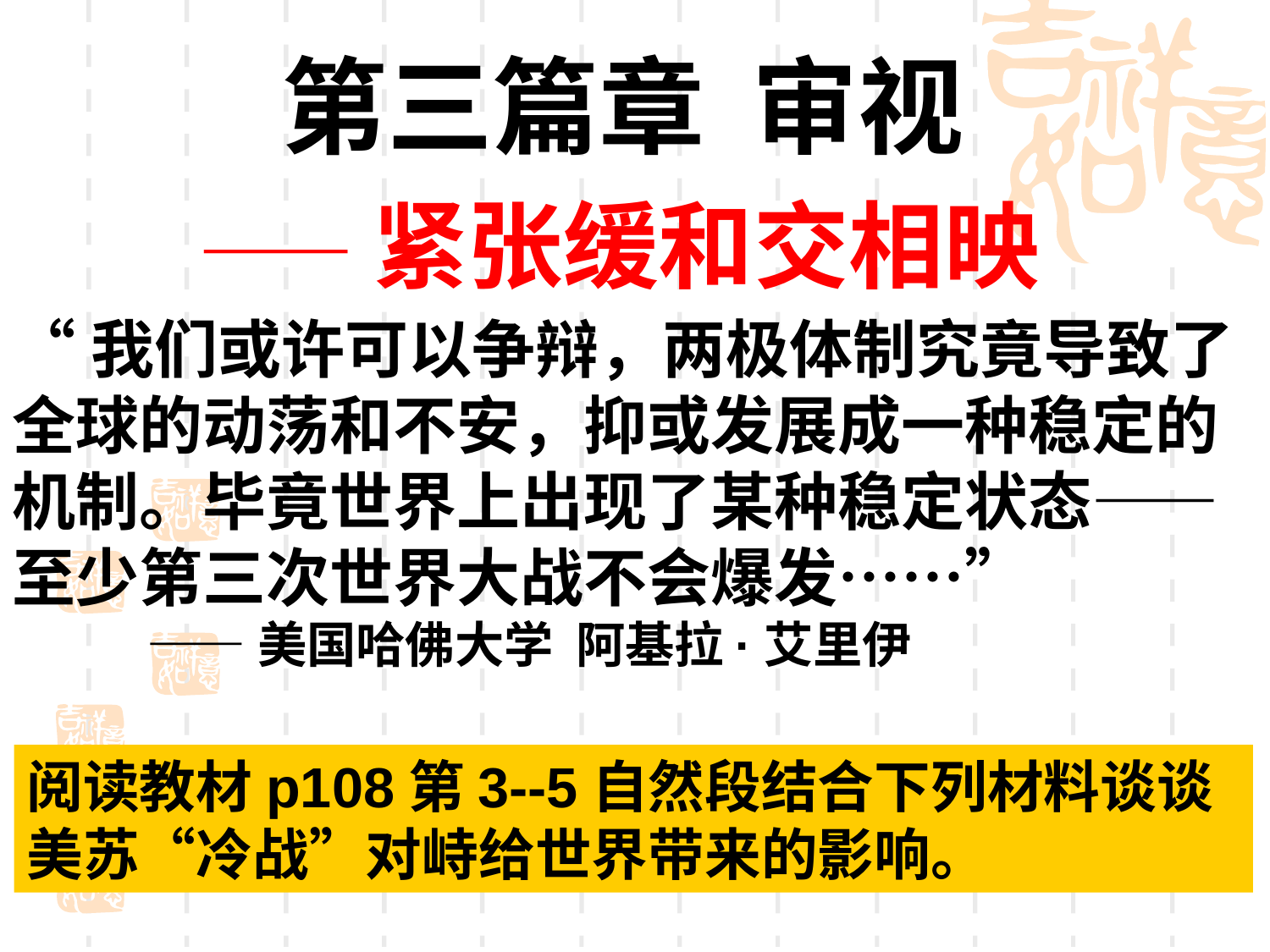

第三篇章  审视
——紧张缓和交相映
“我们或许可以争辩，两极体制究竟导致了全球的动荡和不安，抑或发展成一种稳定的机制。毕竟世界上出现了某种稳定状态——至少第三次世界大战不会爆发……”
            ——美国哈佛大学  阿基拉·艾里伊
阅读教材p108第3--5自然段结合下列材料谈谈美苏“冷战”对峙给世界带来的影响。